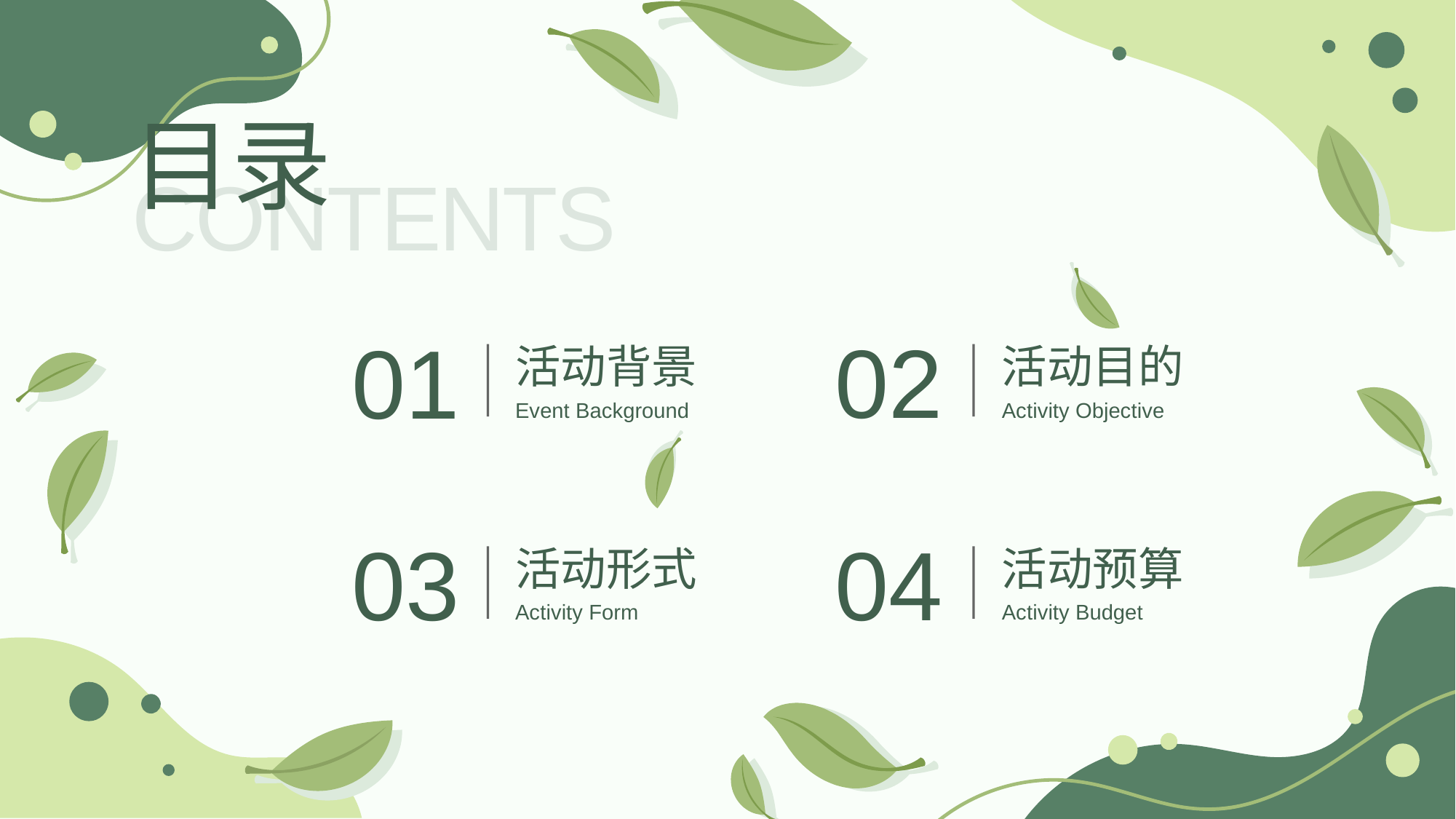

目录
CONTENTS

01
02
活动背景
活动目的
Event Background
Activity Objective

03
04
活动形式
活动预算
Activity Budget
Activity Form